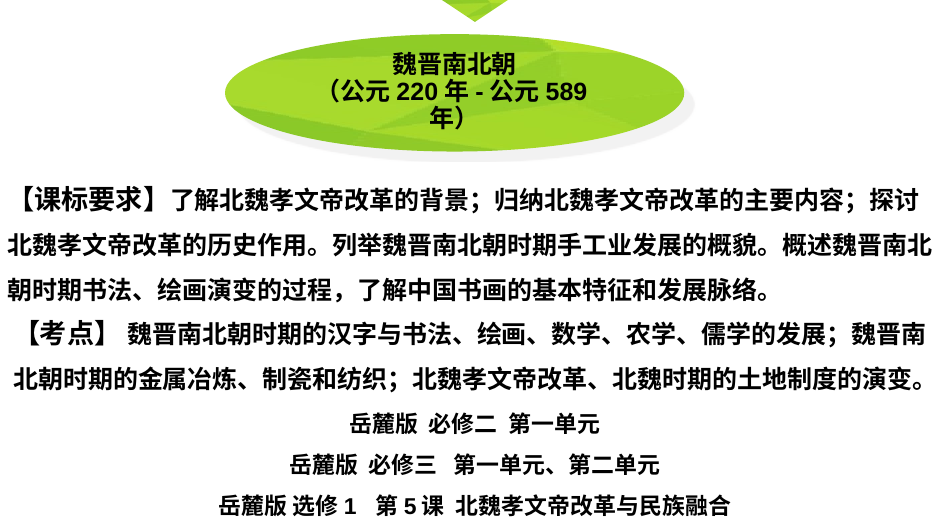

魏晋南北朝
（公元220年-公元589年）
【课标要求】了解北魏孝文帝改革的背景；归纳北魏孝文帝改革的主要内容；探讨北魏孝文帝改革的历史作用。列举魏晋南北朝时期手工业发展的概貌。概述魏晋南北朝时期书法、绘画演变的过程，了解中国书画的基本特征和发展脉络。

【考点】 魏晋南北朝时期的汉字与书法、绘画、数学、农学、儒学的发展；魏晋南北朝时期的金属冶炼、制瓷和纺织；北魏孝文帝改革、北魏时期的土地制度的演变。
岳麓版  必修二  第一单元
岳麓版  必修三   第一单元、第二单元
岳麓版 选修1  第5课  北魏孝文帝改革与民族融合